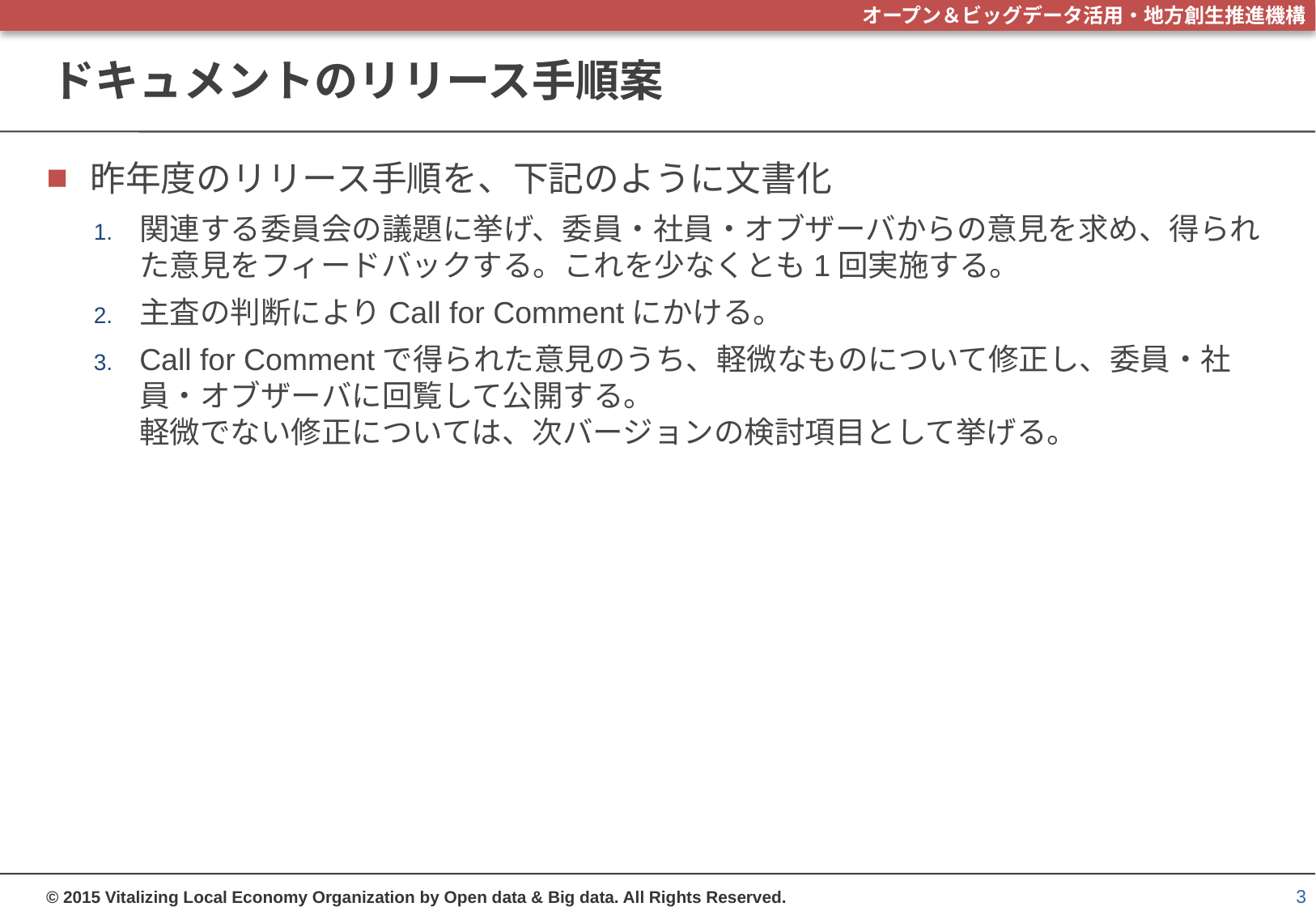

# ドキュメントのリリース手順案
昨年度のリリース手順を、下記のように文書化
関連する委員会の議題に挙げ、委員・社員・オブザーバからの意見を求め、得られた意見をフィードバックする。これを少なくとも1回実施する。
主査の判断によりCall for Commentにかける。
Call for Commentで得られた意見のうち、軽微なものについて修正し、委員・社員・オブザーバに回覧して公開する。
軽微でない修正については、次バージョンの検討項目として挙げる。

3